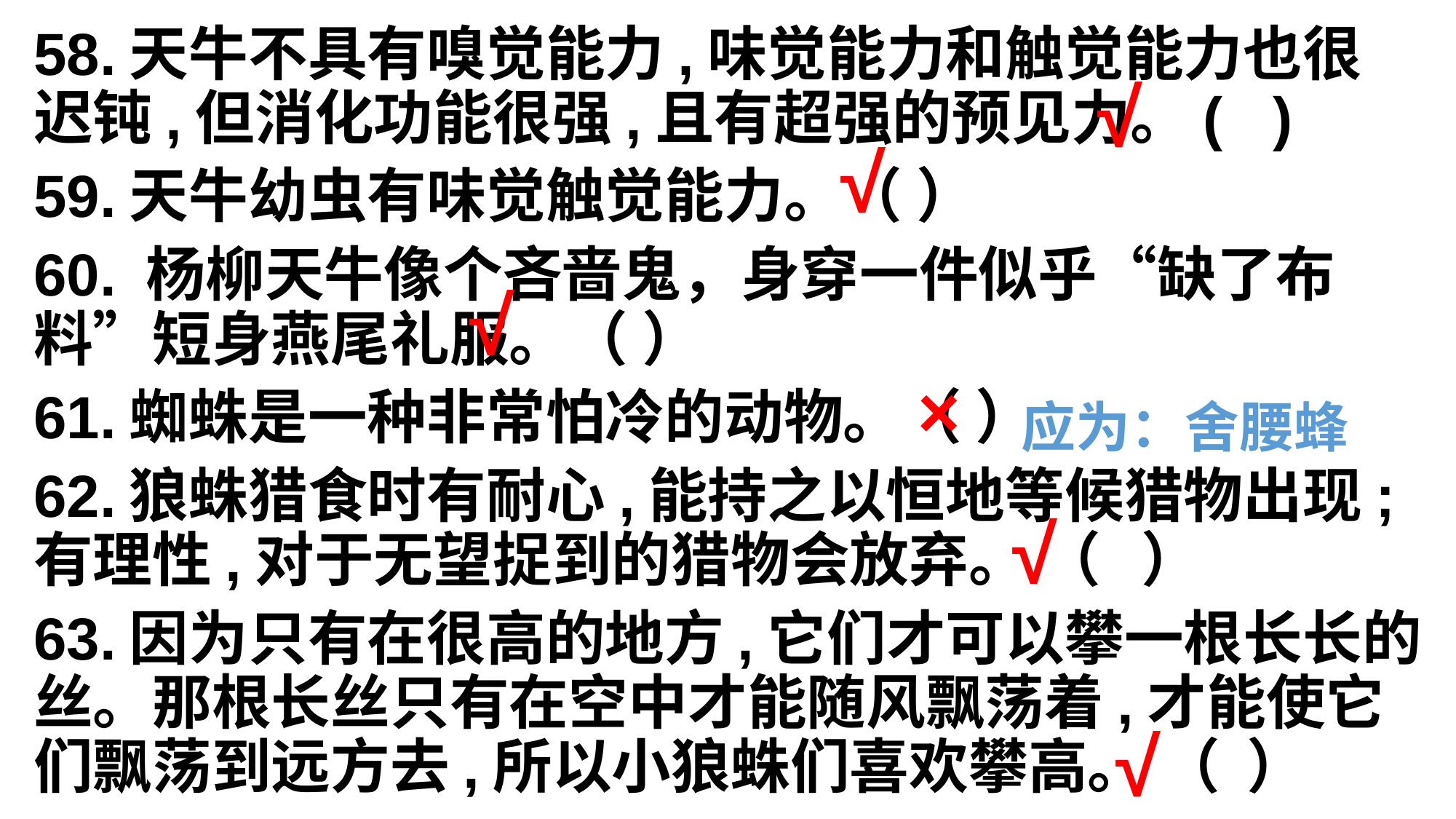

58.天牛不具有嗅觉能力,味觉能力和触觉能力也很迟钝,但消化功能很强,且有超强的预见力。(   )
59.天牛幼虫有味觉触觉能力。（ ）
60. 杨柳天牛像个吝啬鬼，身穿一件似乎“缺了布料”短身燕尾礼服。（ ）
61.蜘蛛是一种非常怕冷的动物。（ ）
62.狼蛛猎食时有耐心,能持之以恒地等候猎物出现;有理性,对于无望捉到的猎物会放弃。 （   ）
63.因为只有在很高的地方,它们才可以攀一根长长的丝。那根长丝只有在空中才能随风飘荡着,才能使它们飘荡到远方去,所以小狼蛛们喜欢攀高。 （  ）
√
√
√
×
应为：舍腰蜂
√
√